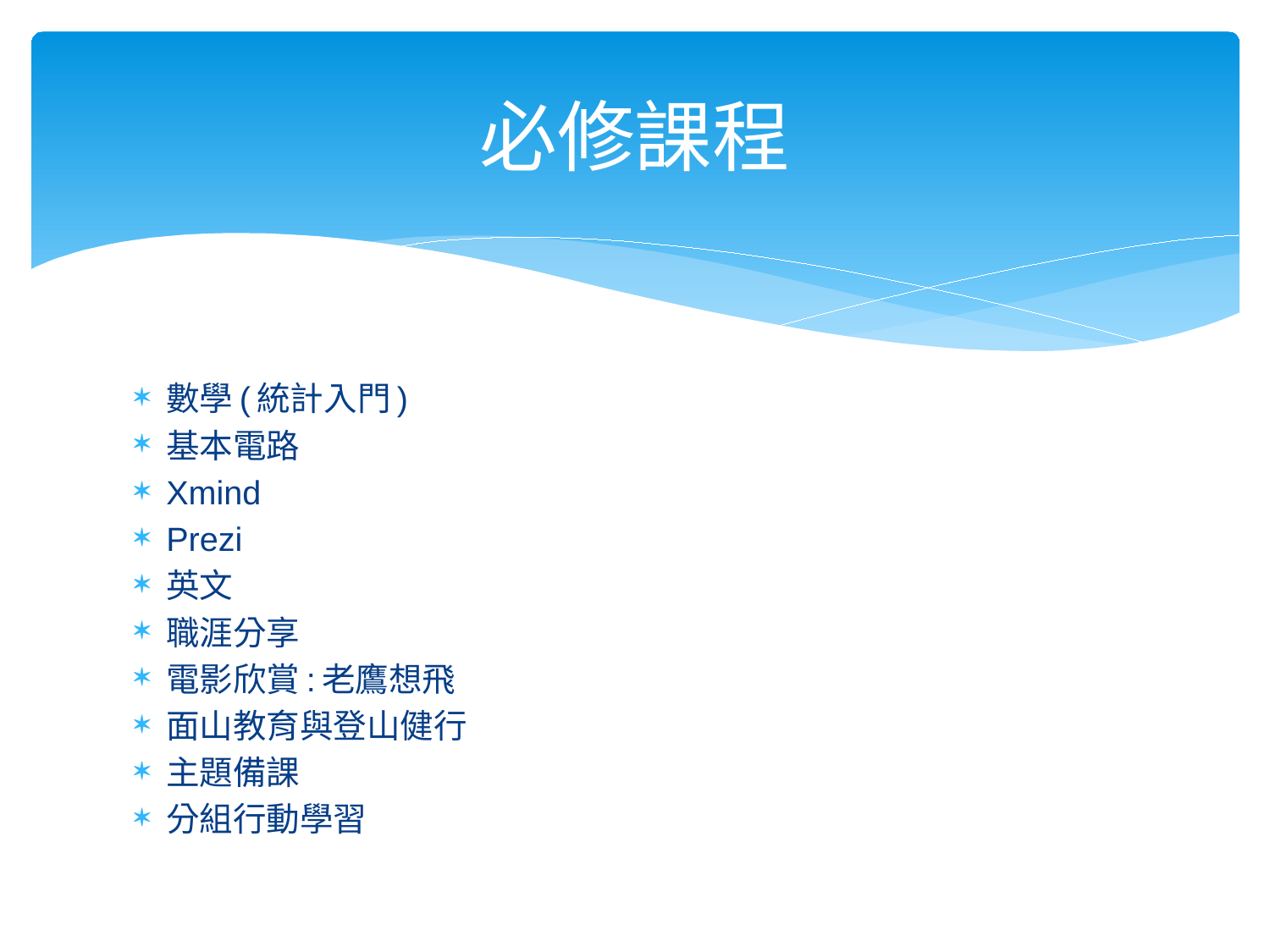

# 必修課程
數學(統計入門)
基本電路
Xmind
Prezi
英文
職涯分享
電影欣賞:老鷹想飛
面山教育與登山健行
主題備課
分組行動學習